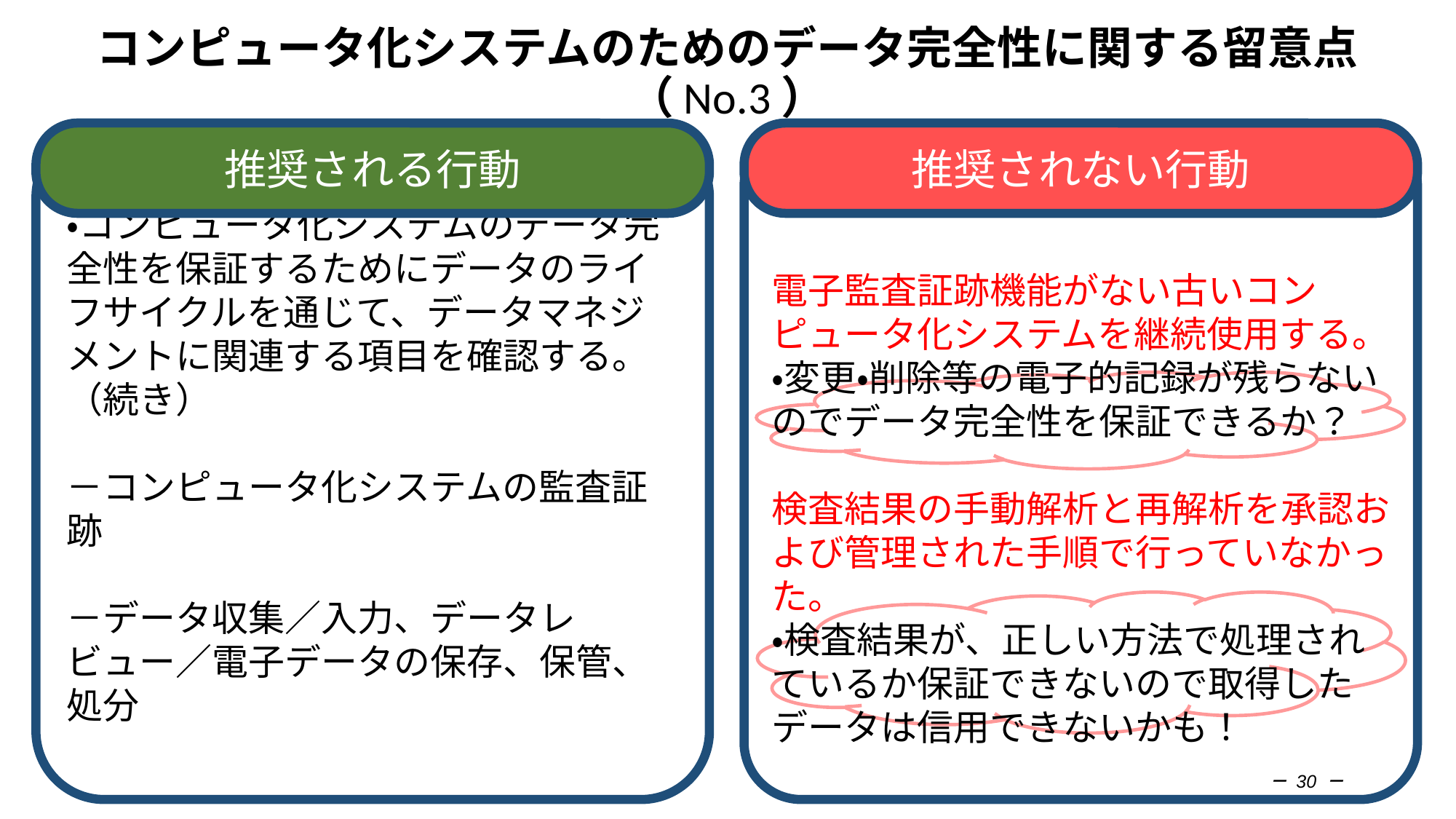

# コンピュータ化システムのためのデータ完全性に関する留意点（No.3）
推奨される行動
推奨されない行動
・コンピュータ化システムのデータ完全性を保証するためにデータのライフサイクルを通じて、データマネジメントに関連する項目を確認する。（続き）

－コンピュータ化システムの監査証跡

－データ収集／入力、データレビュー／電子データの保存、保管、処分

電子監査証跡機能がない古いコンピュータ化システムを継続使用する。
・変更・削除等の電子的記録が残らないのでデータ完全性を保証できるか？

検査結果の手動解析と再解析を承認および管理された手順で行っていなかった。
・検査結果が、正しい方法で処理されているか保証できないので取得したデータは信用できないかも！

－ 30 －